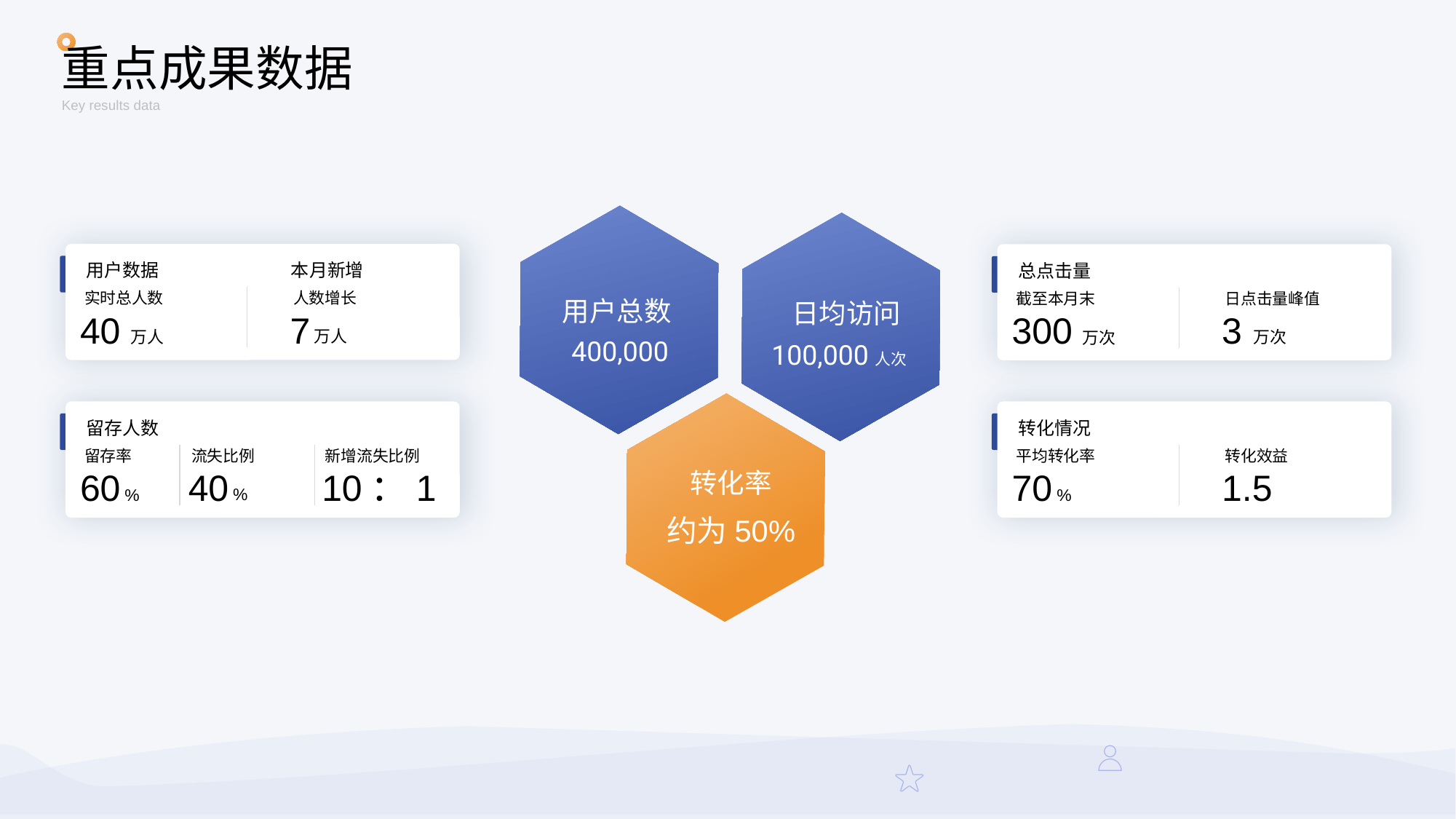

重点成果数据
Key results data

用户数据
本月新增
总点击量

实时总人数
人数增长
截至本月末
日点击量峰值
*截至2021年末
用户总数
日均访问
40
7
300
3
万人
万次
万人
万次
400,000
100,000人次

留存人数
转化情况

留存率
流失比例
新增流失比例
平均转化率
转化效益
转化率
60
40
10：1
70
1.5
%
%
%
约为50%